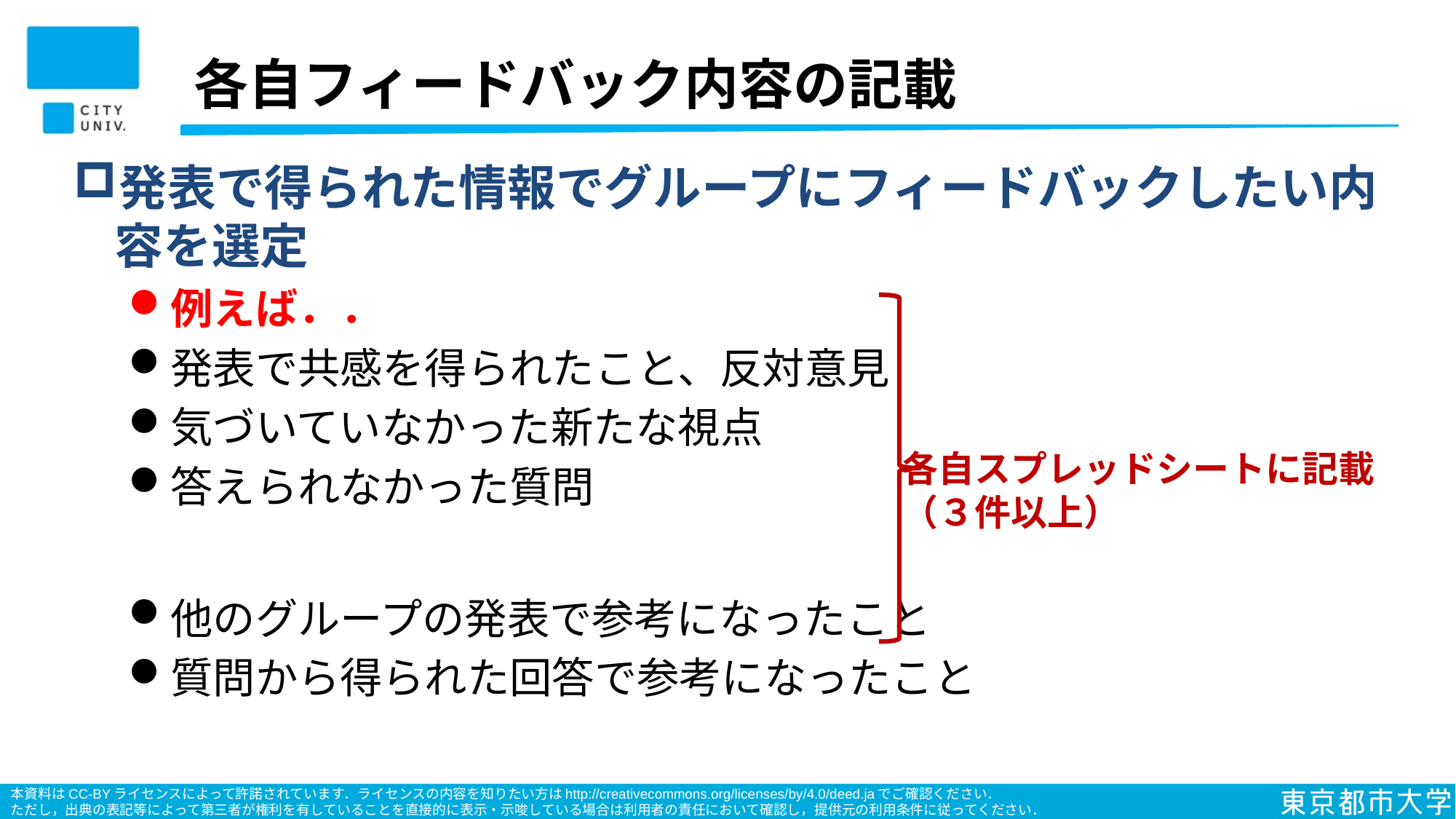

# 各自フィードバック内容の記載
発表で得られた情報でグループにフィードバックしたい内容を選定
例えば．．
発表で共感を得られたこと、反対意見
気づいていなかった新たな視点
答えられなかった質問

他のグループの発表で参考になったこと
質問から得られた回答で参考になったこと

各自スプレッドシートに記載
（３件以上）